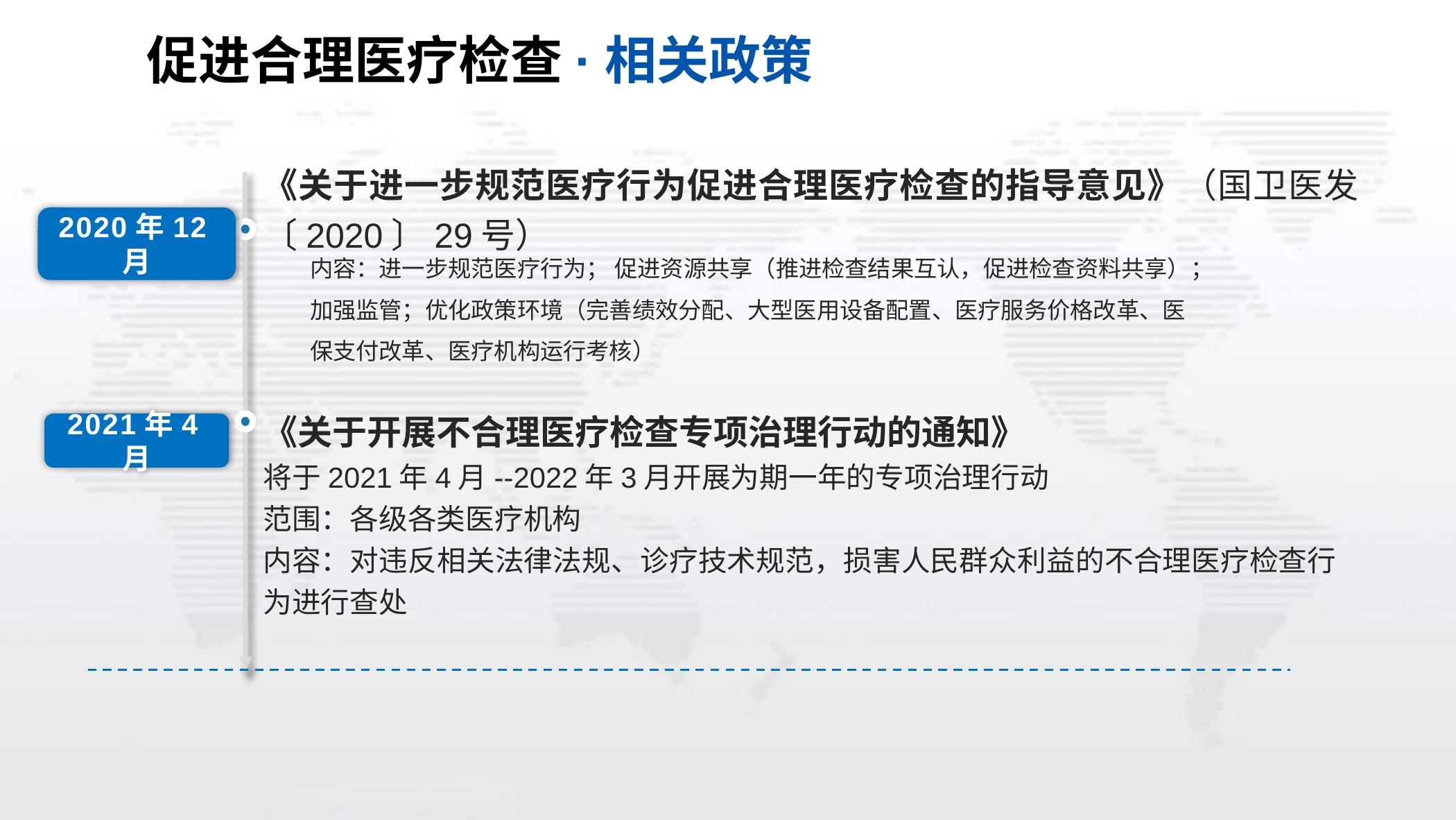

促进合理医疗检查·相关政策

《关于进一步规范医疗行为促进合理医疗检查的指导意见》（国卫医发〔2020〕29号）
内容：进一步规范医疗行为； 促进资源共享（推进检查结果互认，促进检查资料共享）；加强监管；优化政策环境（完善绩效分配、大型医用设备配置、医疗服务价格改革、医保支付改革、医疗机构运行考核）
2020年12月
2021年4月
《关于开展不合理医疗检查专项治理行动的通知》
将于2021年4月--2022年3月开展为期一年的专项治理行动
范围：各级各类医疗机构
内容：对违反相关法律法规、诊疗技术规范，损害人民群众利益的不合理医疗检查行为进行查处